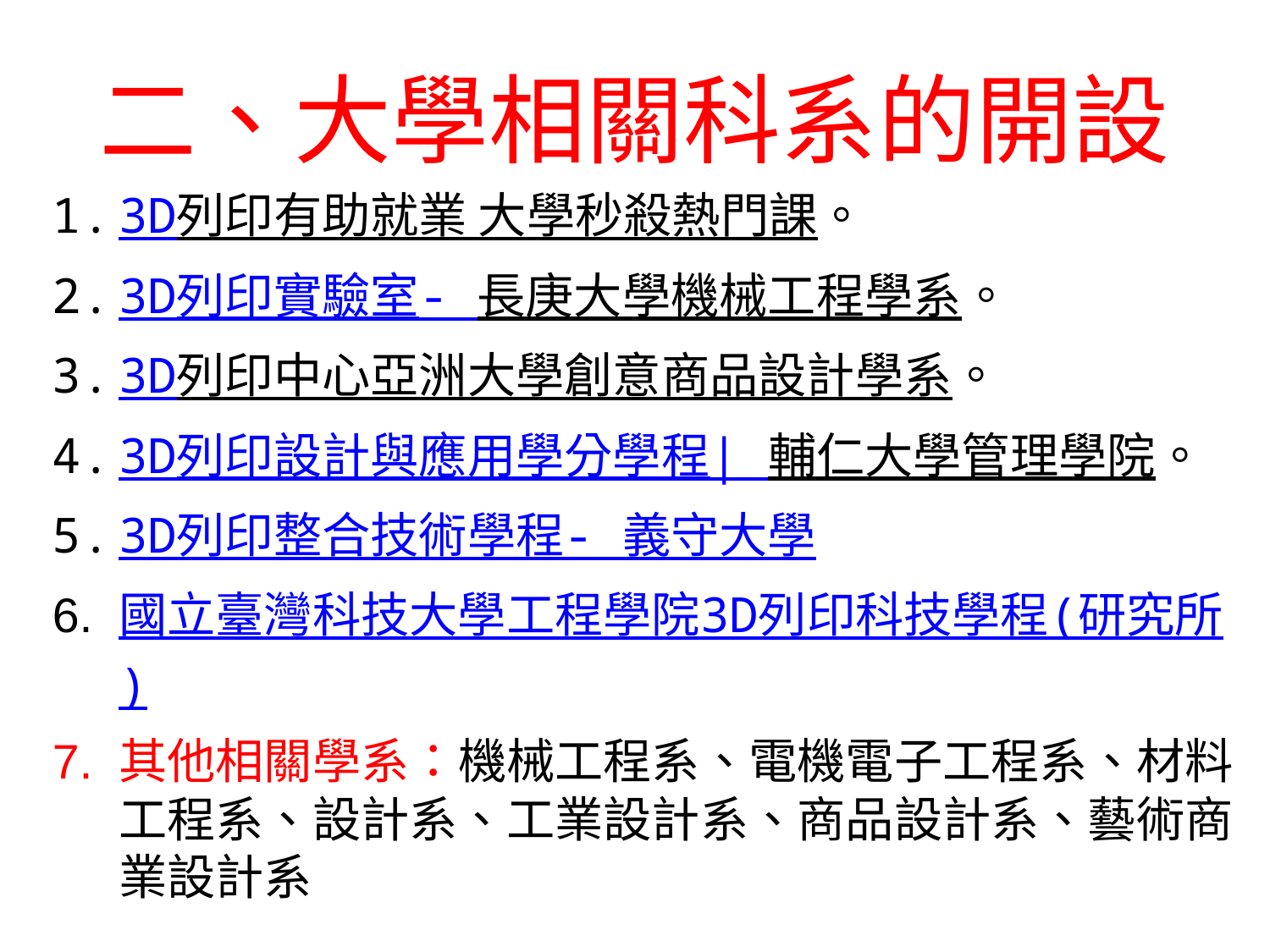

# 二、大學相關科系的開設
3D列印有助就業 大學秒殺熱門課。
3D列印實驗室- 長庚大學機械工程學系。
3D列印中心亞洲大學創意商品設計學系。
3D列印設計與應用學分學程| 輔仁大學管理學院。
3D列印整合技術學程- 義守大學
國立臺灣科技大學工程學院3D列印科技學程(研究所)
其他相關學系：機械工程系、電機電子工程系、材料工程系、設計系、工業設計系、商品設計系、藝術商業設計系